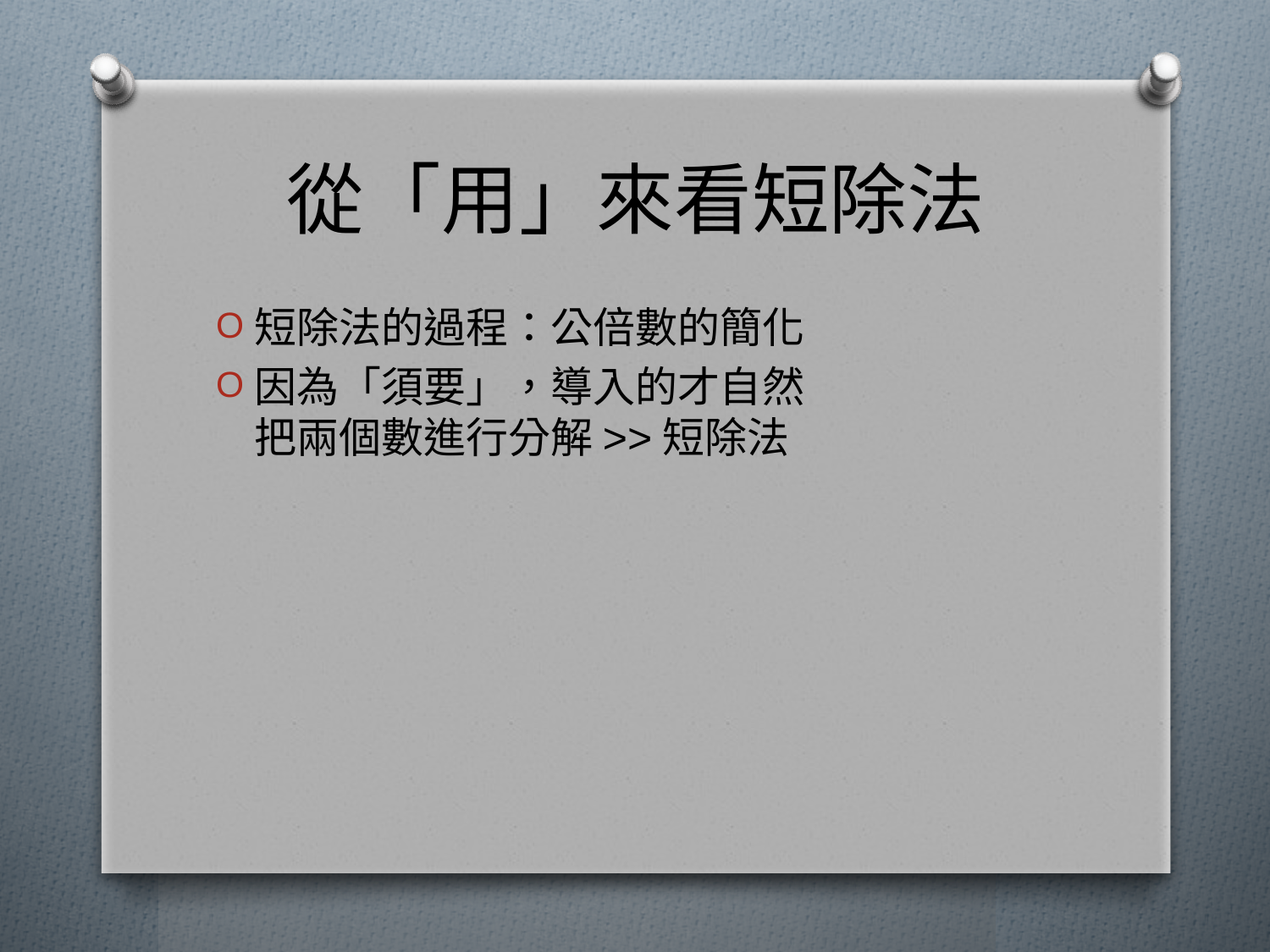

# 從「用」來看短除法
短除法的過程：公倍數的簡化
因為「須要」，導入的才自然
把兩個數進行分解>>短除法